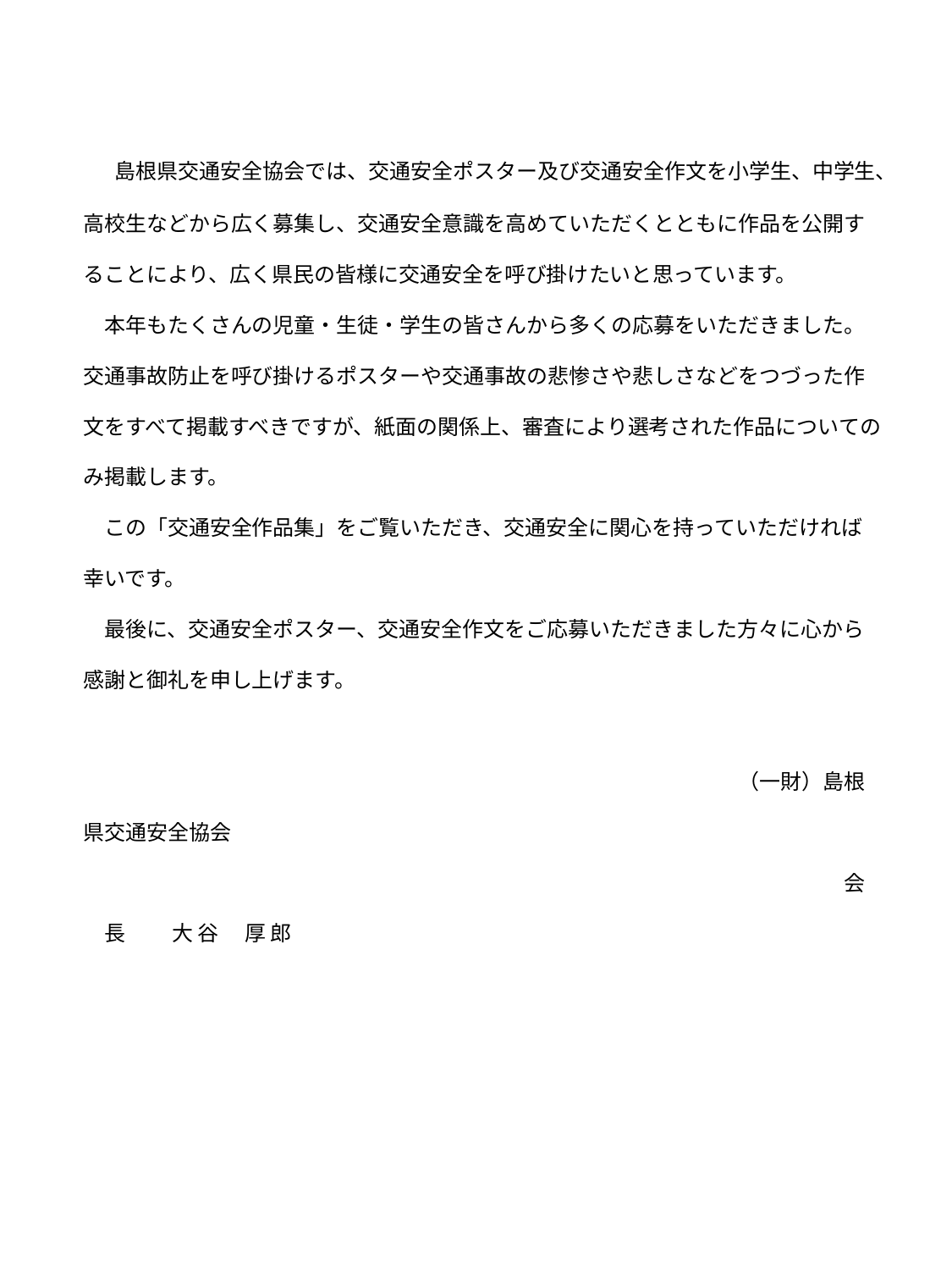

島根県交通安全協会では、交通安全ポスター及び交通安全作文を小学生、中学生、高校生などから広く募集し、交通安全意識を高めていただくとともに作品を公開することにより、広く県民の皆様に交通安全を呼び掛けたいと思っています。
　本年もたくさんの児童・生徒・学生の皆さんから多くの応募をいただきました。交通事故防止を呼び掛けるポスターや交通事故の悲惨さや悲しさなどをつづった作文をすべて掲載すべきですが、紙面の関係上、審査により選考された作品についてのみ掲載します。
　この「交通安全作品集」をご覧いただき、交通安全に関心を持っていただければ幸いです。
　最後に、交通安全ポスター、交通安全作文をご応募いただきました方々に心から感謝と御礼を申し上げます。

　　　　　　　　　　　　　　　　　　　　　　　　　　　　　　　（一財）島根県交通安全協会
　　　　　　　　　　　　　　　　　　　　　　　　　　　　　　　　　　　　会　長　　 大 谷　 厚 郎